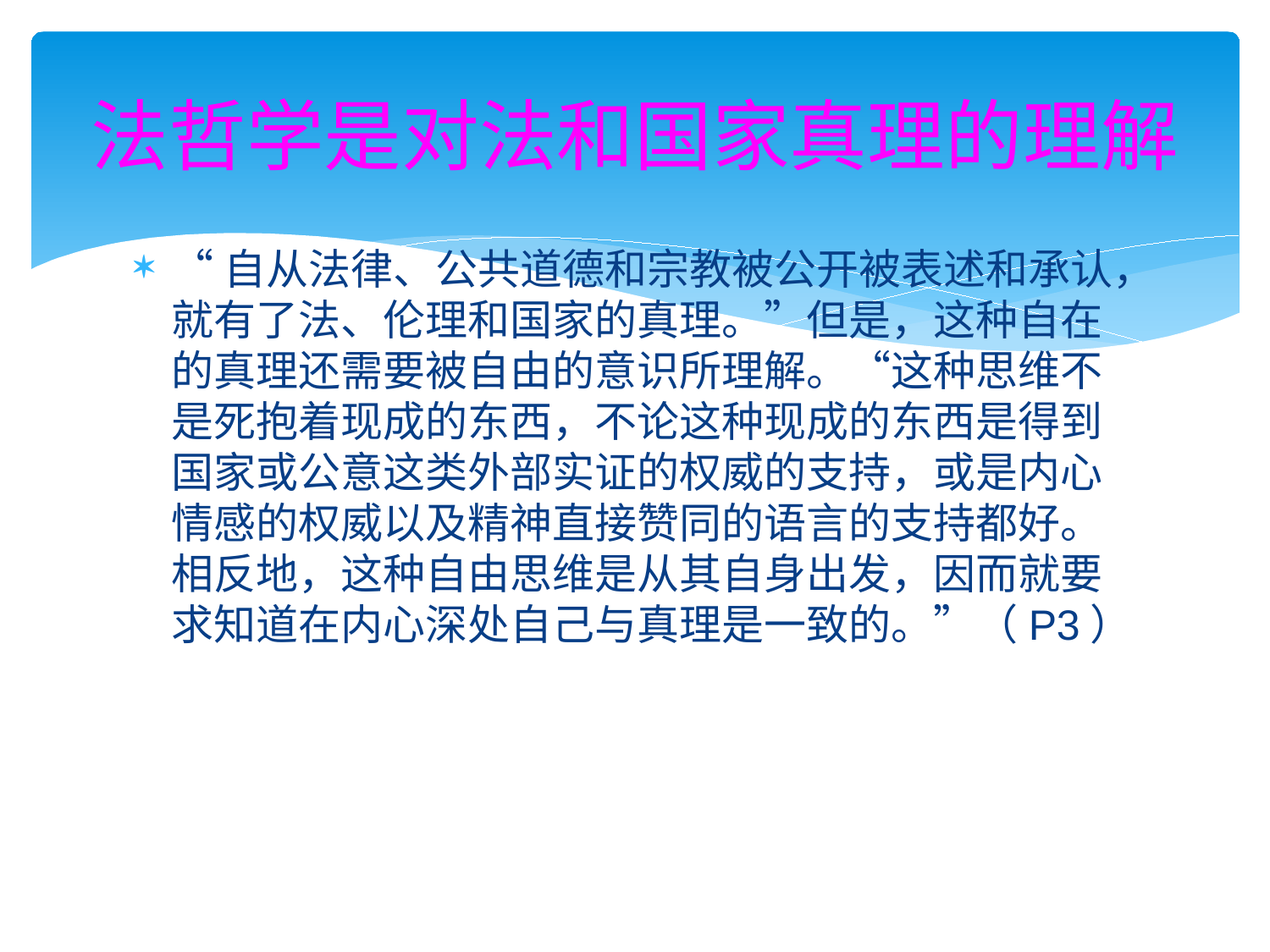

# 法哲学是对法和国家真理的理解
“自从法律、公共道德和宗教被公开被表述和承认，就有了法、伦理和国家的真理。”但是，这种自在的真理还需要被自由的意识所理解。“这种思维不是死抱着现成的东西，不论这种现成的东西是得到国家或公意这类外部实证的权威的支持，或是内心情感的权威以及精神直接赞同的语言的支持都好。相反地，这种自由思维是从其自身出发，因而就要求知道在内心深处自己与真理是一致的。”（P3）